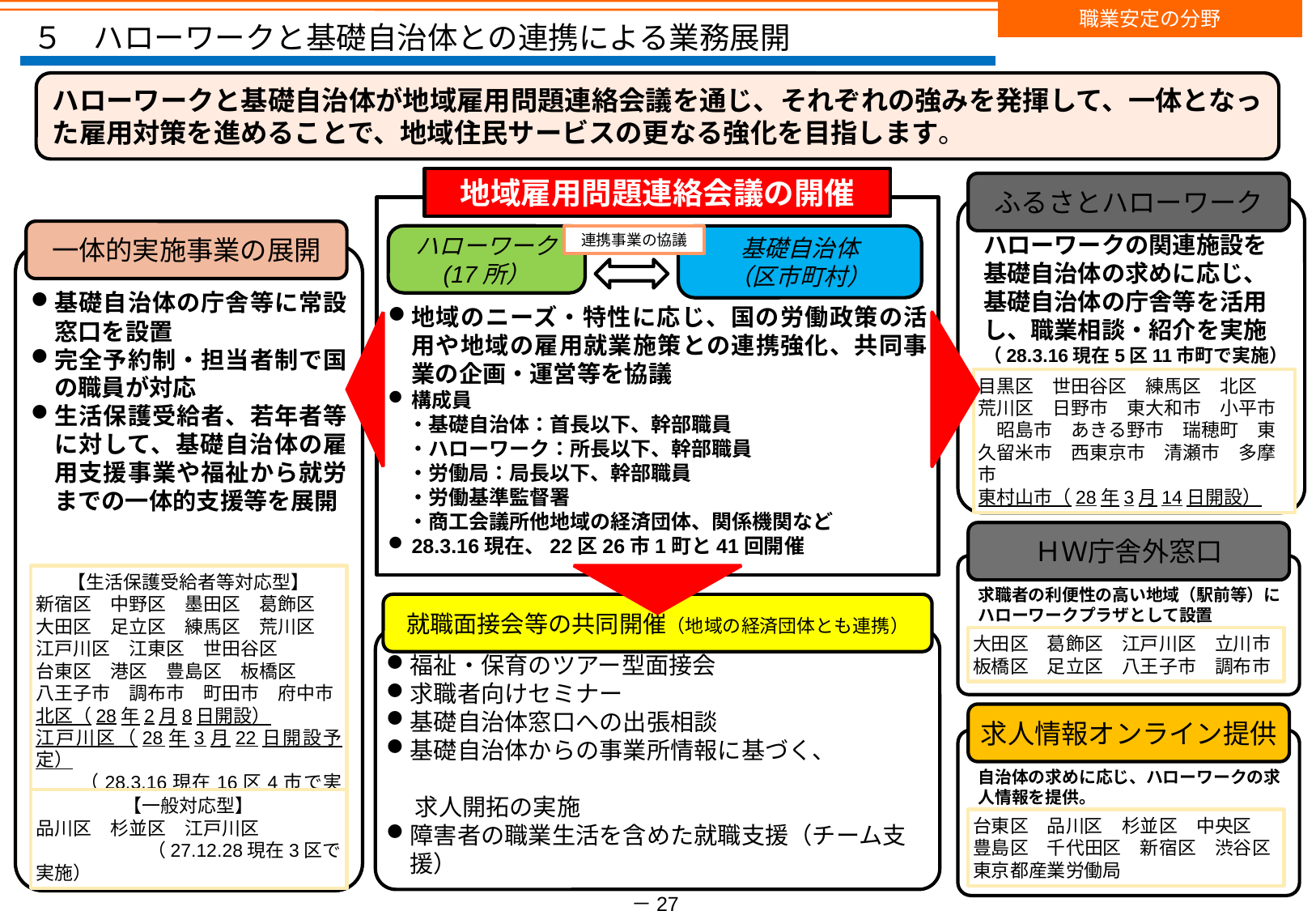

職業安定の分野

　５　ハローワークと基礎自治体との連携による業務展開
ハローワークと基礎自治体が地域雇用問題連絡会議を通じ、それぞれの強みを発揮して、一体となった雇用対策を進めることで、地域住民サービスの更なる強化を目指します。
地域雇用問題連絡会議の開催
ふるさとハローワーク

一体的実施事業の展開
連携事業の協議
ハローワーク
(17所）
基礎自治体
（区市町村）
ハローワークの関連施設を基礎自治体の求めに応じ、基礎自治体の庁舎等を活用し、職業相談・紹介を実施
（28.3.16現在5区11市町で実施）

基礎自治体の庁舎等に常設窓口を設置
完全予約制・担当者制で国の職員が対応
生活保護受給者、若年者等に対して、基礎自治体の雇用支援事業や福祉から就労までの一体的支援等を展開
地域のニーズ・特性に応じ、国の労働政策の活用や地域の雇用就業施策との連携強化、共同事業の企画・運営等を協議
構成員
　・基礎自治体：首長以下、幹部職員
　・ハローワーク：所長以下、幹部職員
　・労働局：局長以下、幹部職員
　・労働基準監督署
　・商工会議所他地域の経済団体、関係機関など
28.3.16現在、22区26市1町と41回開催

目黒区　世田谷区　練馬区　北区　荒川区　日野市　東大和市　小平市　昭島市　あきる野市　瑞穂町　東久留米市　西東京市　清瀬市　多摩市
東村山市（28年3月14日開設）

ＨＷ庁舎外窓口

【生活保護受給者等対応型】
新宿区　中野区　墨田区　葛飾区
大田区　足立区　練馬区　荒川区
江戸川区　江東区　世田谷区
台東区　港区　豊島区　板橋区
八王子市　調布市　町田市　府中市
北区（28年2月8日開設）
江戸川区（28年3月22日開設予定）
       （28.3.16現在16区4市で実施）
求職者の利便性の高い地域（駅前等）にハローワークプラザとして設置
就職面接会等の共同開催（地域の経済団体とも連携）
大田区　葛飾区　江戸川区　立川市
板橋区　足立区　八王子市　調布市
就職面接会（若年者、高齢者、障害者）
福祉・保育のツアー型面接会
求職者向けセミナー
基礎自治体窓口への出張相談
基礎自治体からの事業所情報に基づく、
　 求人開拓の実施
障害者の職業生活を含めた就職支援（チーム支援）
求人情報オンライン提供

自治体の求めに応じ、ハローワークの求人情報を提供。
【一般対応型】
品川区　杉並区　江戸川区
　　　　　　（27.12.28現在3区で実施）
台東区　品川区　杉並区　中央区　豊島区　千代田区　新宿区　渋谷区
東京都産業労働局
－27－